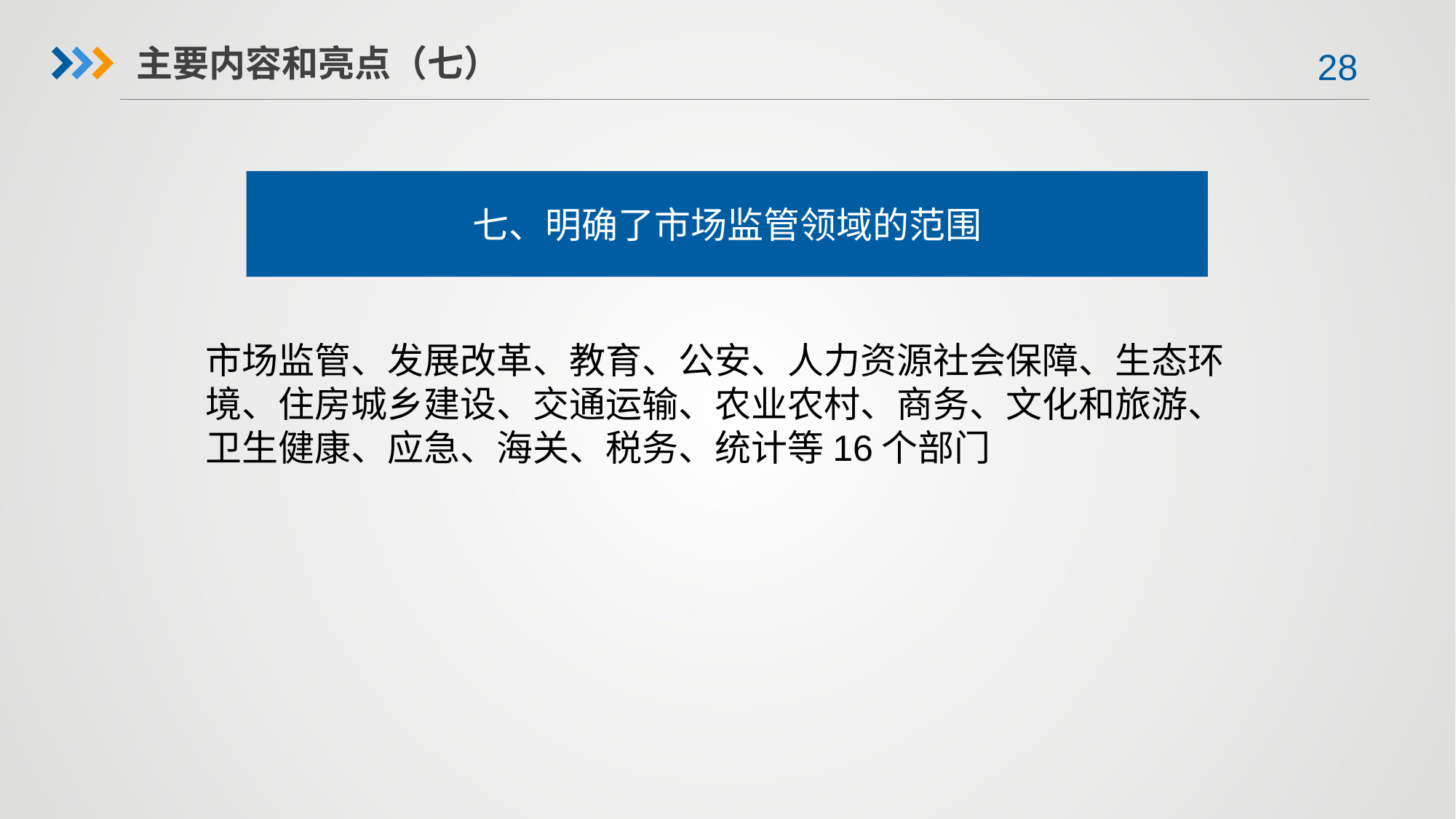

主要内容和亮点（七）
七、明确了市场监管领域的范围
市场监管、发展改革、教育、公安、人力资源社会保障、生态环境、住房城乡建设、交通运输、农业农村、商务、文化和旅游、卫生健康、应急、海关、税务、统计等16个部门